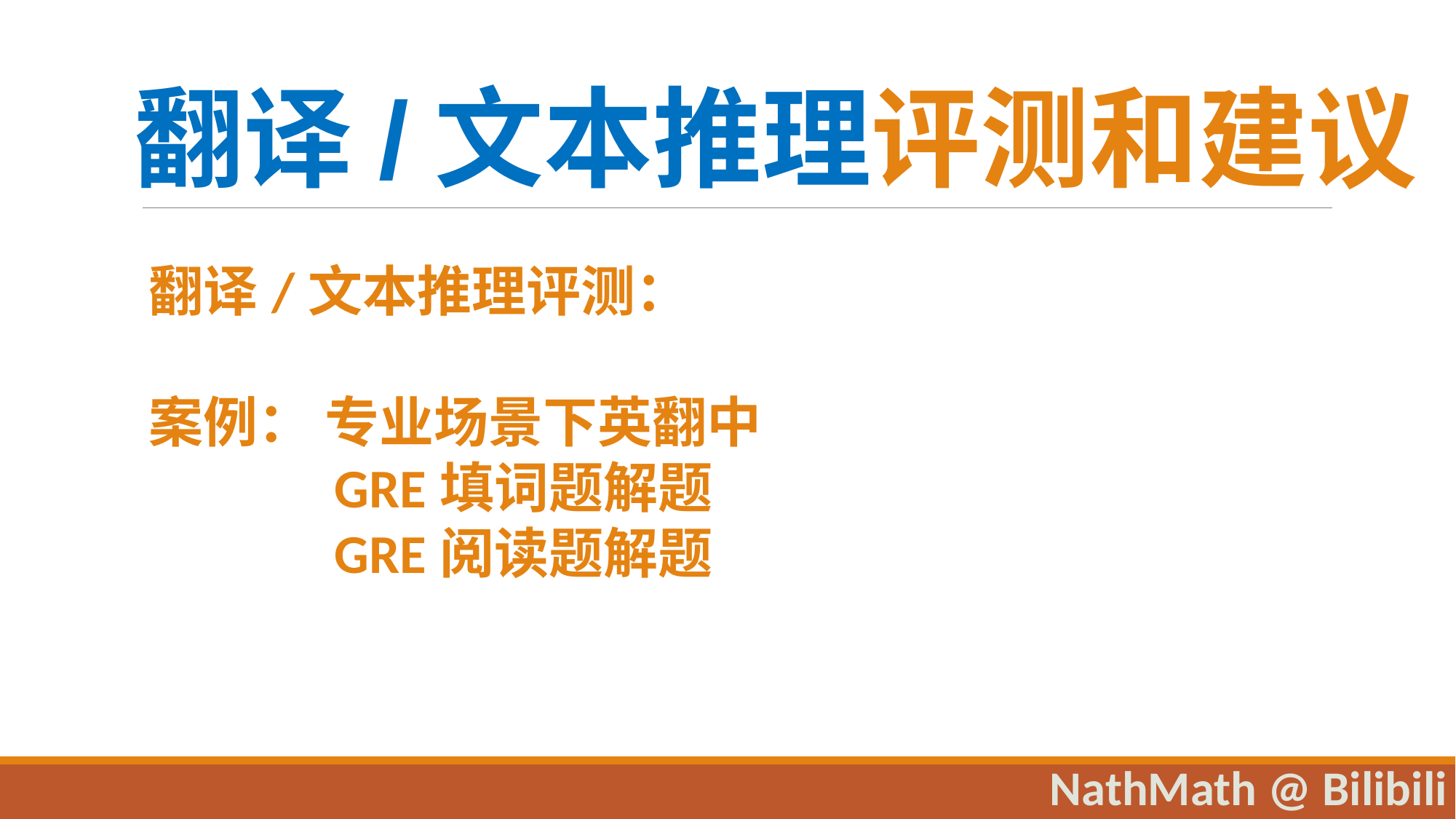

翻译/文本推理评测和建议
翻译/文本推理评测：

案例： 专业场景下英翻中
               GRE填词题解题
               GRE阅读题解题
NathMath @ Bilibili